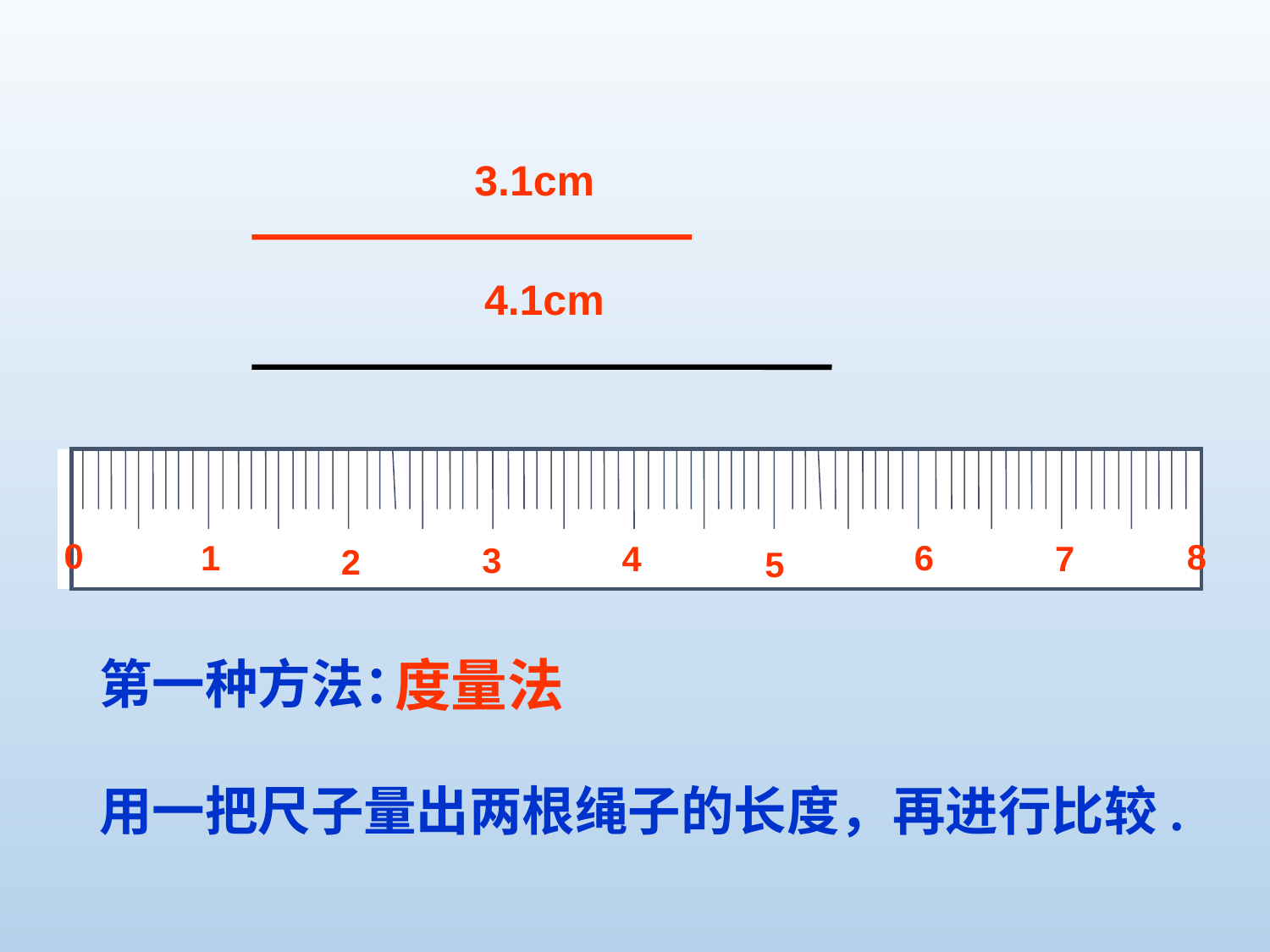

3.1cm

4.1cm

1
6
4
7
3
2
5

0
8
8
1
6
4
7
3
2
5
度量法
  第一种方法：

  用一把尺子量出两根绳子的长度，再进行比较.